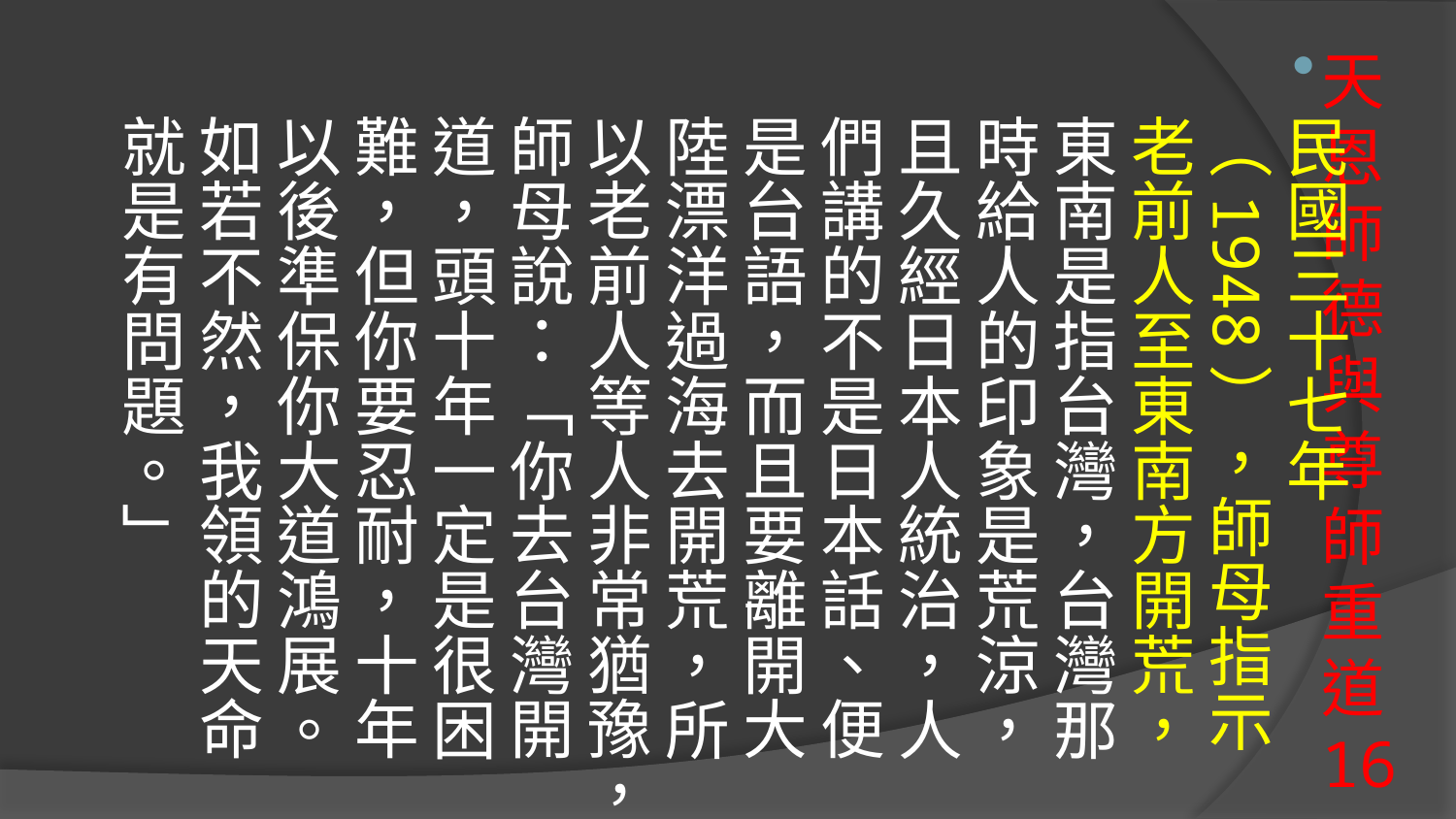

# 天恩師德與尊師重道 16
民國三十七年（1948），師母指示老前人至東南方開荒，東南是指台灣，台灣那時給人的印象是荒涼，且久經日本人統治，人們講的不是日本話、便是台語，而且要離開大陸漂洋過海去開荒，所以老前人等人非常猶豫，師母說：「你去台灣開道，頭十年一定是很困難，但你要忍耐，十年以後準保你大道鴻展。如若不然，我領的天命就是有問題。」